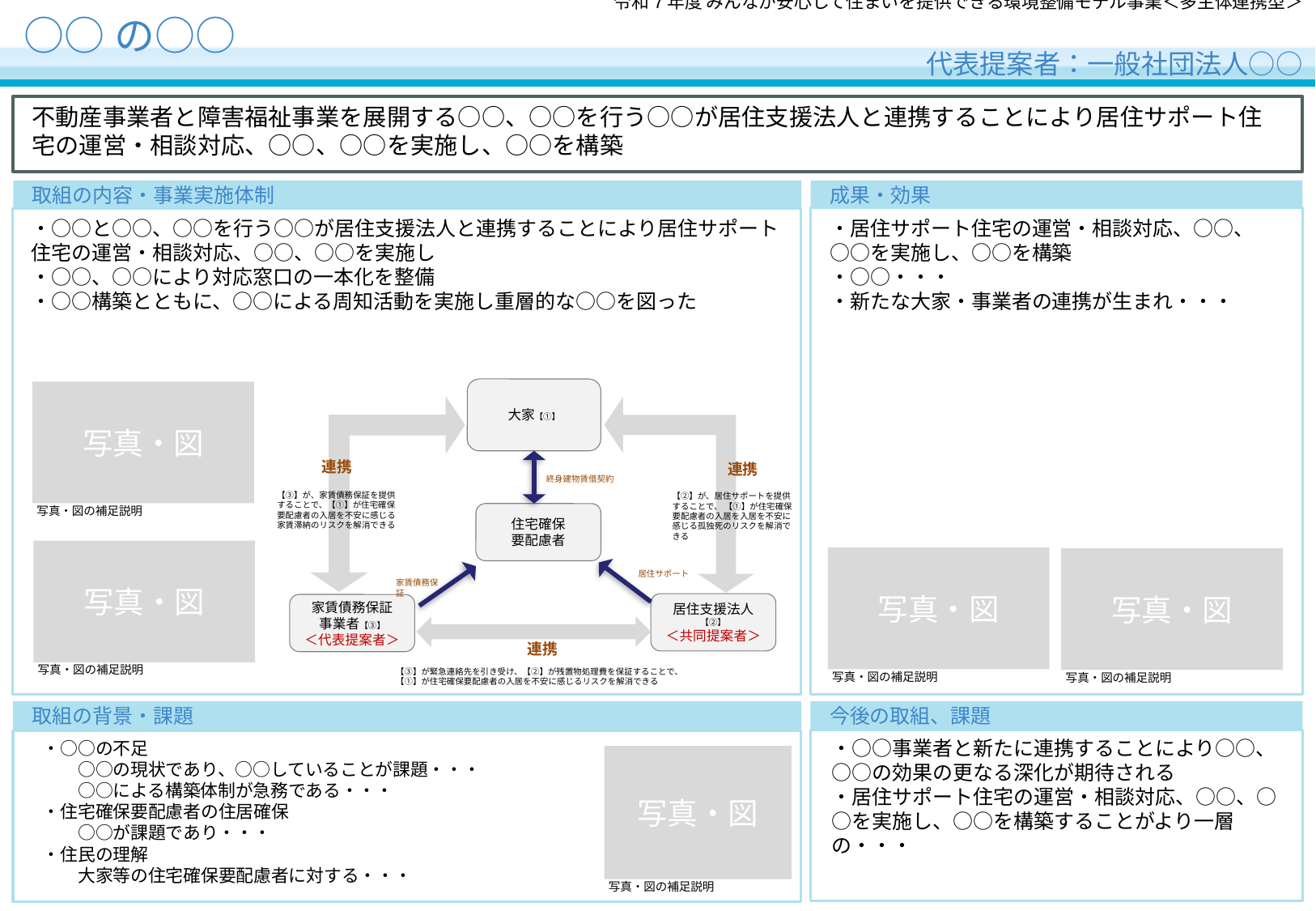

事業のタイトルを１行で記載してください。
応募書類_様式４の要約を念頭に、成果や効果、今後の課題等を記載してください
# ○○の○○
代表提案者：一般社団法人○○
事業の概要(要約)を記載してください。
不動産事業者と障害福祉事業を展開する○○、○○を行う○○が居住支援法人と連携することにより居住サポート住宅の運営・相談対応、○○、○○を実施し、○○を構築
取組の内容・事業実施体制
成果・効果

・○○と○○、○○を行う○○が居住支援法人と連携することにより居住サポート住宅の運営・相談対応、○○、○○を実施し
・○○、○○により対応窓口の一本化を整備
・○○構築とともに、○○による周知活動を実施し重層的な○○を図った
・居住サポート住宅の運営・相談対応、○○、○○を実施し、○○を構築
・○○・・・
・新たな大家・事業者の連携が生まれ・・・
課題に対応するよう、取組の成果や効果を記載してください。発展的・副次的に生まれた成果も併せて記載してください。
事業実施体制等をベースに、取組の内容を記載してください。図や表を多用し、表現
大家【①】

連携
連携
終身建物賃借契約
【③】が、家賃債務保証を提供することで、【①】が住宅確保要配慮者の入居を不安に感じる家賃滞納のリスクを解消できる
【②】が、居住サポートを提供することで、 【①】が住宅確保要配慮者の入居を入居を不安に感じる孤独死のリスクを解消できる
住宅確保
要配慮者
居住サポート
家賃債務保証
居住支援法人【②】
＜共同提案者＞
家賃債務保証
事業者【③】
＜代表提案者＞

連携
【③】が緊急連絡先を引き受け、【②】が残置物処理費を保証することで、【①】が住宅確保要配慮者の入居を不安に感じるリスクを解消できる
写真・図
写真・図の補足説明
写真・図
写真・図
写真・図
写真・図の補足説明
写真・図の補足説明
写真・図の補足説明
取組の背景・課題
今後の取組、課題
・○○事業者と新たに連携することにより○○、○○の効果の更なる深化が期待される
・居住サポート住宅の運営・相談対応、○○、○○を実施し、○○を構築することがより一層の・・・

・○○の不足
　　○○の現状であり、○○していることが課題・・・
　　○○による構築体制が急務である・・・
・住宅確保要配慮者の住居確保
　　○○が課題であり・・・
・住民の理解
　　大家等の住宅確保要配慮者に対する・・・

写真・図
写真・図の補足説明